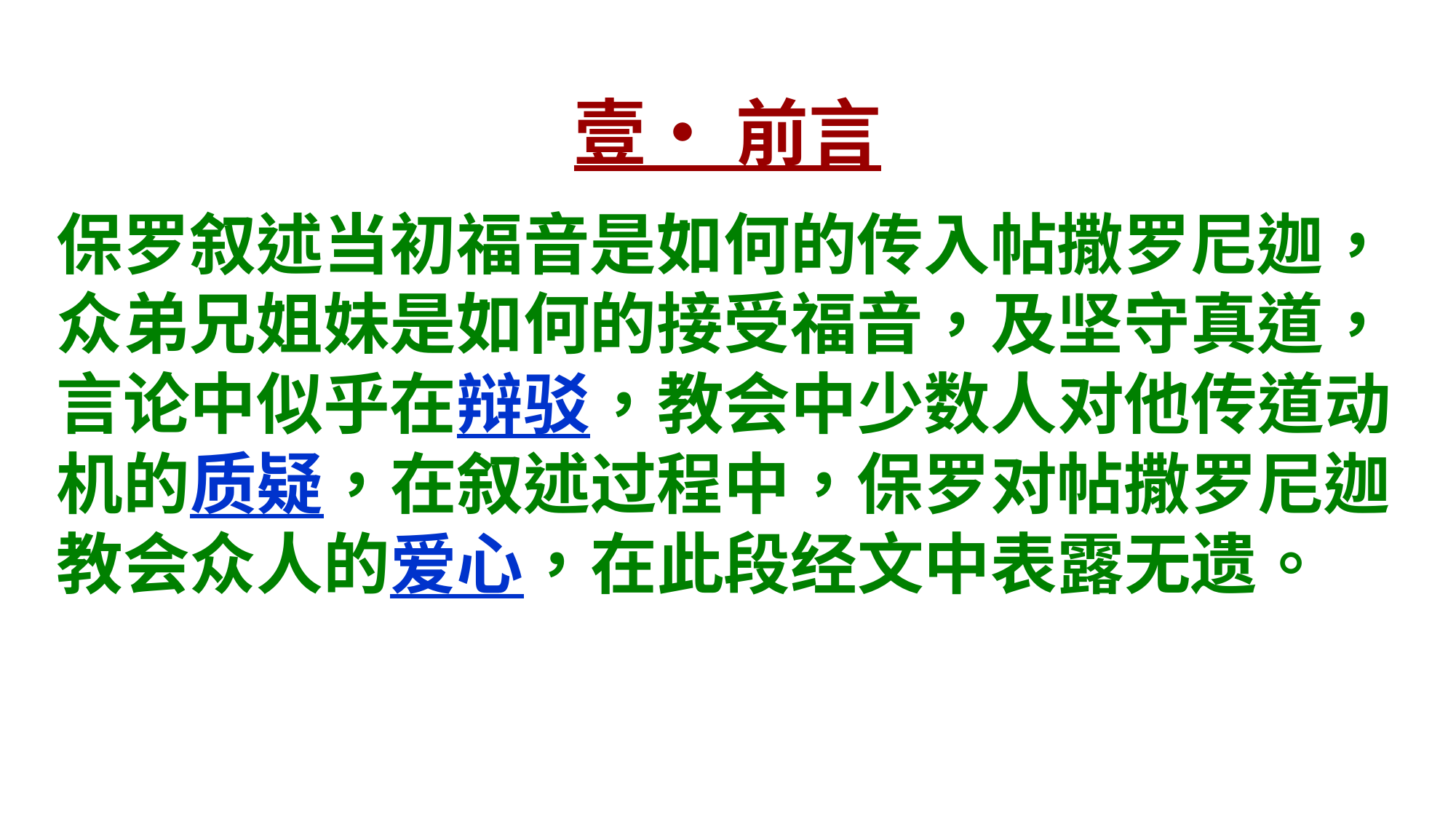

壹‧ 前言
保罗叙述当初福音是如何的传入帖撒罗尼迦，众弟兄姐妹是如何的接受福音，及坚守真道，言论中似乎在辩驳，教会中少数人对他传道动机的质疑，在叙述过程中，保罗对帖撒罗尼迦教会众人的爱心，在此段经文中表露无遗。